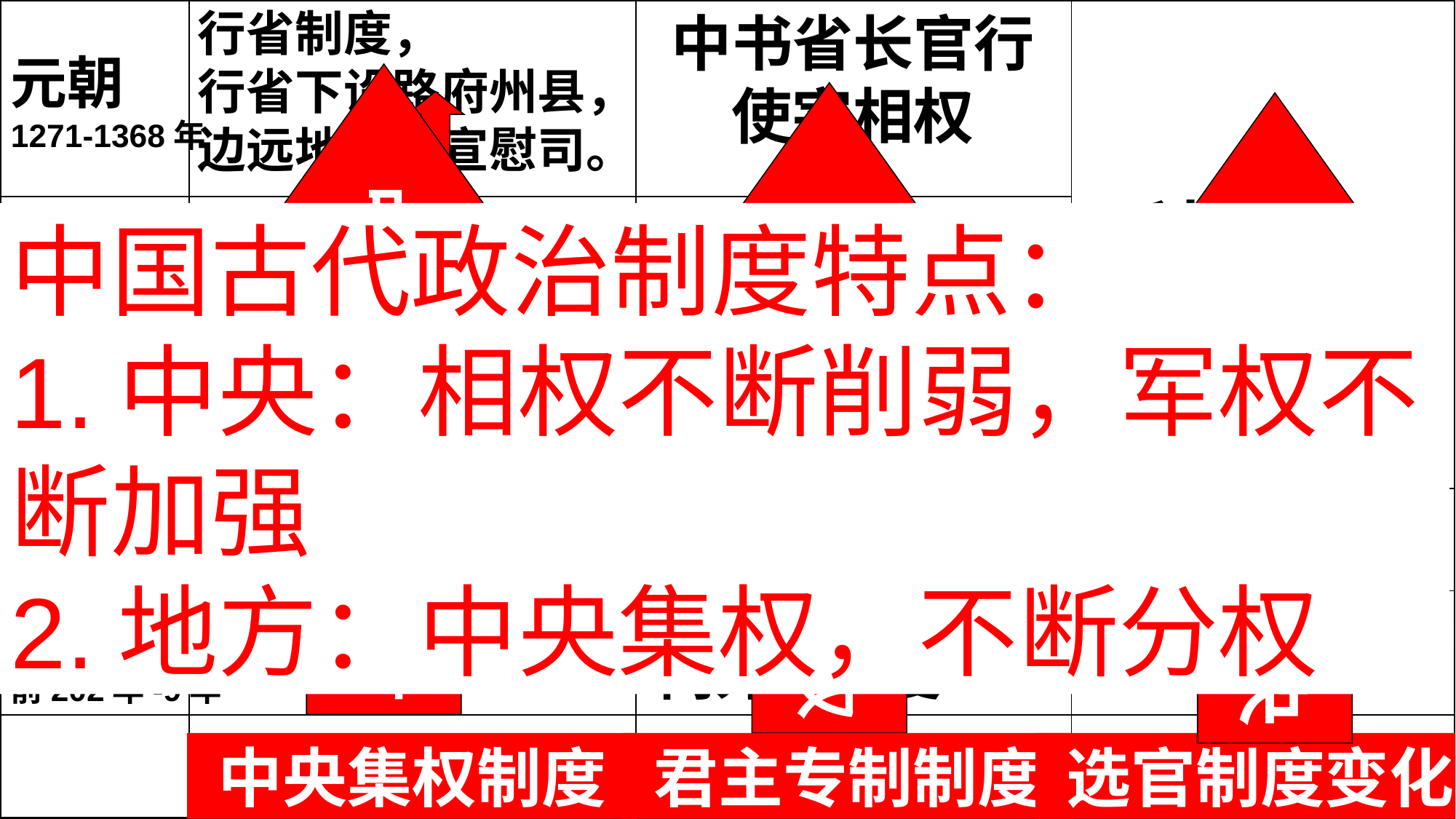

|  |  |  |  |
| --- | --- | --- | --- |
|  |  |  |  |
|  |  |  |  |
|  |  |  |  |
|  |  |  |  |
|  |  |  |  |
中书省长官行使宰相权
行省制度，
行省下设路府州县，
边远地区设宣慰司。
元朝
1271-1368年
中央逐渐强于地方
君权逐渐强于相权

选官权收归中央

科举制
(隋朝创立)
中书门下行使相权；
参知政事、枢密使、
三司使分割相权；
收兵权于中央；文官管理地方，通判监督；限制地方赋税收入
中国古代政治制度特点：
1.中央：相权不断削弱，军权不断加强
2.地方：中央集权，不断分权
宋朝
960-1127年

唐朝
618-907年

三省六部制

节度使   藩镇割据

魏晋
220-589年
九品中正制
三省体制

西汉
前202年-9年
察举制
郡国并行   推恩令
内外朝制度
中央集权制度
君主专制制度
选官制度变化